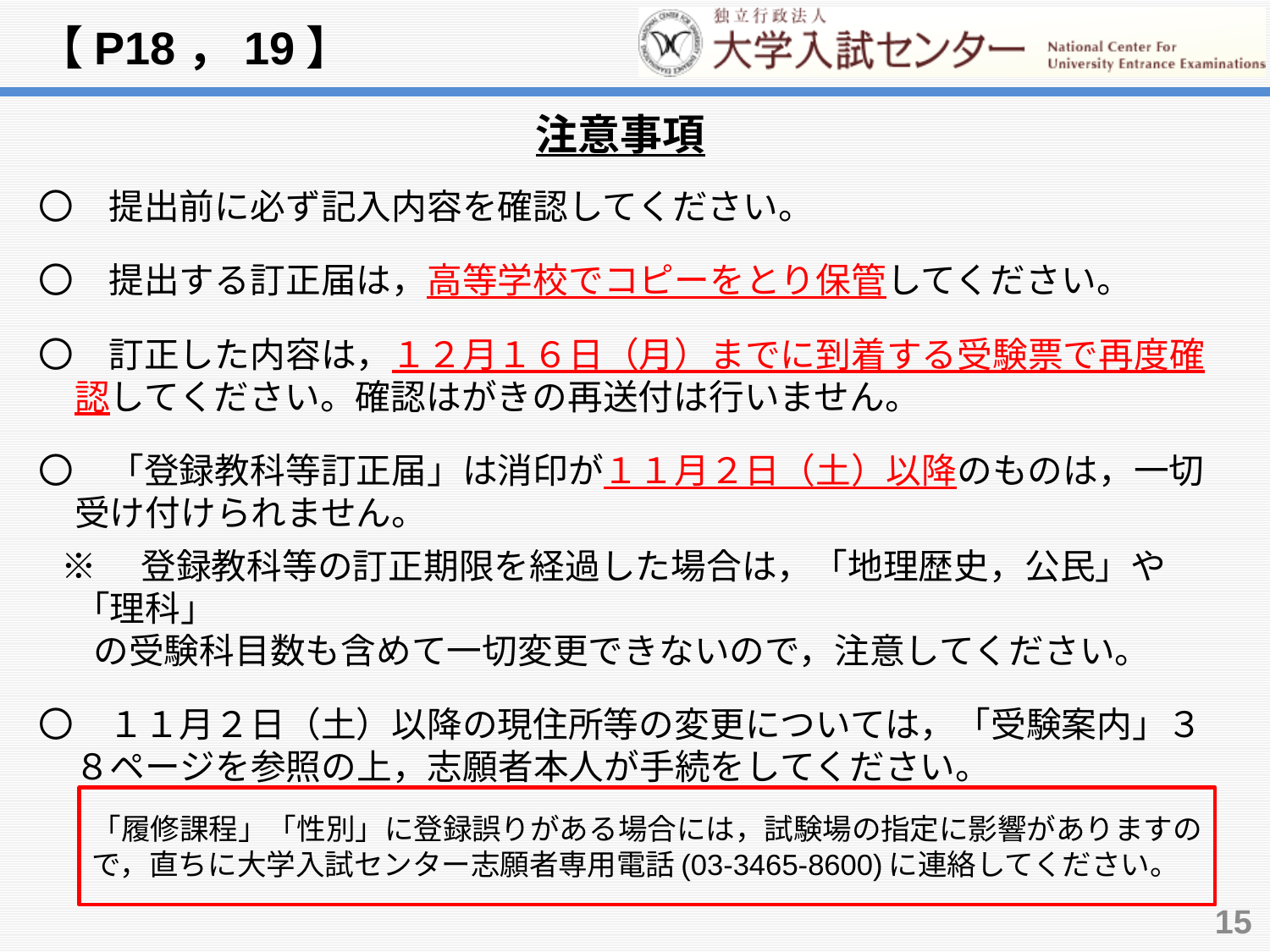

【P18，19】
注意事項
〇　提出前に必ず記入内容を確認してください。
〇　提出する訂正届は，高等学校でコピーをとり保管してください。
〇　訂正した内容は，１２月１６日（月）までに到着する受験票で再度確認してください。確認はがきの再送付は行いません。
〇　「登録教科等訂正届」は消印が１１月２日（土）以降のものは，一切受け付けられません。
   ※　登録教科等の訂正期限を経過した場合は，「地理歴史，公民」や「理科」
      の受験科目数も含めて一切変更できないので，注意してください。
〇　１１月２日（土）以降の現住所等の変更については，「受験案内」３８ページを参照の上，志願者本人が手続をしてください。
「履修課程」「性別」に登録誤りがある場合には，試験場の指定に影響がありますので，直ちに大学入試センター志願者専用電話(03-3465-8600)に連絡してください。
15